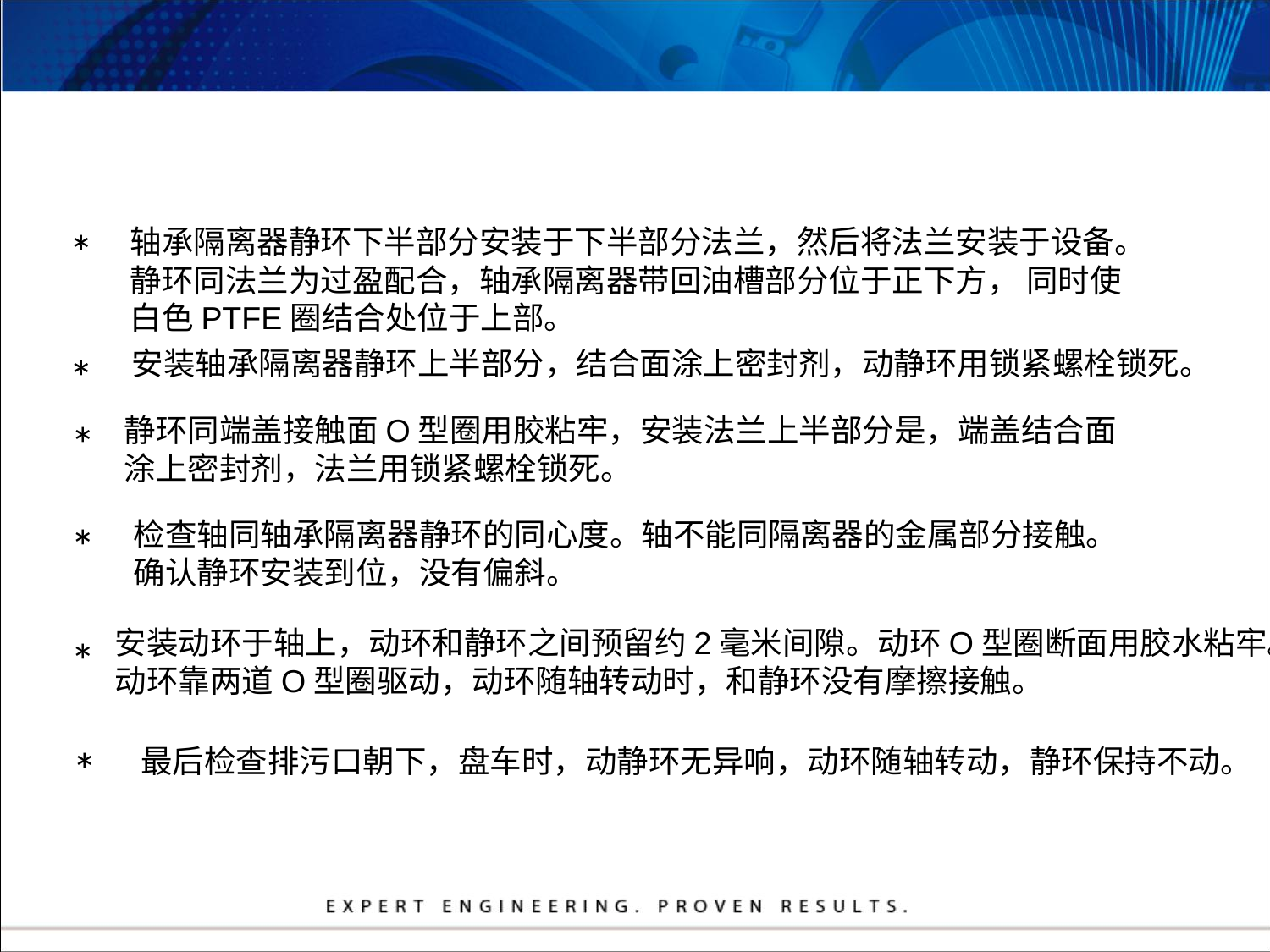

*
轴承隔离器静环下半部分安装于下半部分法兰，然后将法兰安装于设备。
静环同法兰为过盈配合，轴承隔离器带回油槽部分位于正下方， 同时使
白色PTFE圈结合处位于上部。
安装轴承隔离器静环上半部分，结合面涂上密封剂，动静环用锁紧螺栓锁死。
*
静环同端盖接触面O型圈用胶粘牢，安装法兰上半部分是，端盖结合面
涂上密封剂，法兰用锁紧螺栓锁死。
*
检查轴同轴承隔离器静环的同心度。轴不能同隔离器的金属部分接触。
确认静环安装到位，没有偏斜。
*
安装动环于轴上，动环和静环之间预留约2毫米间隙。动环O型圈断面用胶水粘牢。
动环靠两道O型圈驱动，动环随轴转动时，和静环没有摩擦接触。
*
*
最后检查排污口朝下，盘车时，动静环无异响，动环随轴转动，静环保持不动。